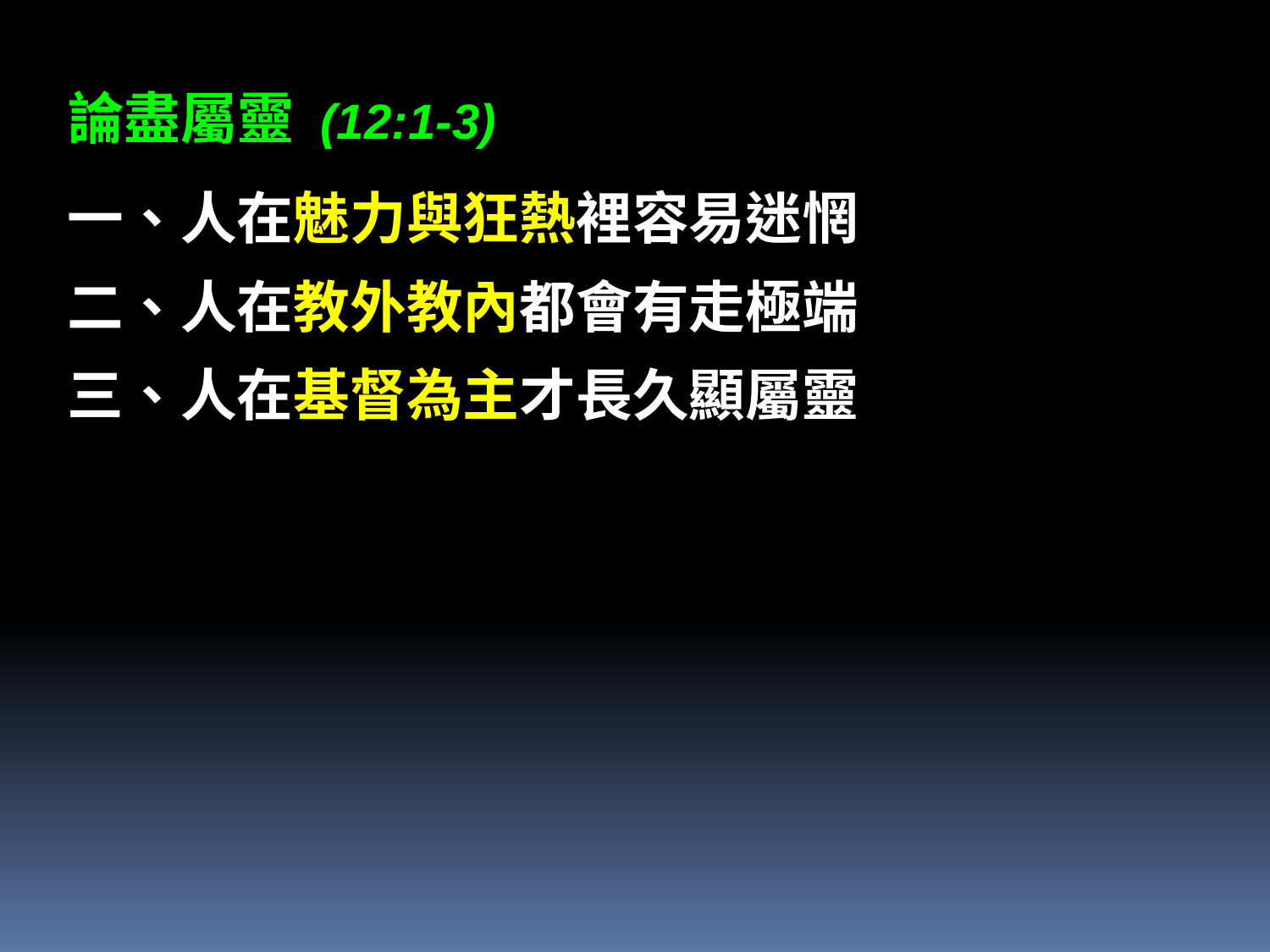

論盡屬靈 (12:1-3)
一、人在魅力與狂熱裡容易迷惘
二、人在教外教內都會有走極端
三、人在基督為主才長久顯屬靈